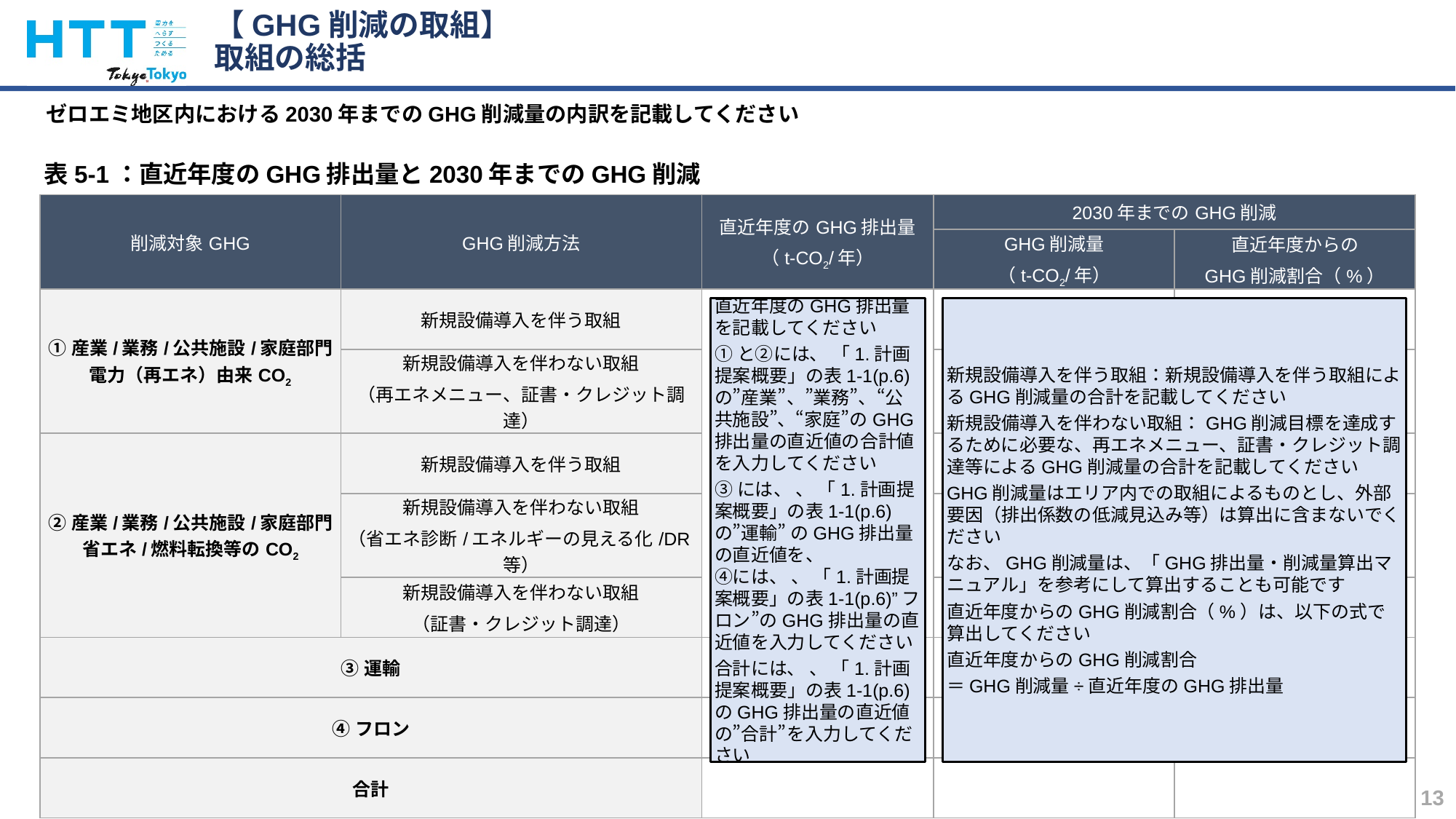

# 【GHG削減の取組】 取組の総括
ゼロエミ地区内における2030年までのGHG削減量の内訳を記載してください
表5-1：直近年度のGHG排出量と2030年までのGHG削減
| 削減対象GHG | GHG削減方法 | 直近年度のGHG排出量 （t-CO2/年） | 2030年までのGHG削減 |  |
| --- | --- | --- | --- | --- |
|  |  |  | GHG削減量 （t-CO2/年） | 直近年度からの GHG削減割合（%） |
| ①産業/業務/公共施設/家庭部門 電力（再エネ）由来CO2 | 新規設備導入を伴う取組 |  |  |  |
|  | 新規設備導入を伴わない取組 （再エネメニュー、証書・クレジット調達） |  |  |  |
| ②産業/業務/公共施設/家庭部門 省エネ/燃料転換等のCO2 | 新規設備導入を伴う取組 |  |  |  |
|  | 新規設備導入を伴わない取組 （省エネ診断/エネルギーの見える化/DR等） |  |  |  |
|  | 新規設備導入を伴わない取組 （証書・クレジット調達） |  |  |  |
| ③運輸 |  |  |  |  |
| ④フロン |  |  |  |  |
| 合計 |  |  |  |  |
直近年度のGHG排出量を記載してください
①と②には、 「1.計画提案概要」の表1-1(p.6)の”産業”、”業務”、“公共施設”、“家庭”のGHG排出量の直近値の合計値を入力してください
③には、 、 「1.計画提案概要」の表1-1(p.6)の”運輸” のGHG排出量の直近値を、
④には、 、 「1.計画提案概要」の表1-1(p.6)”フロン”のGHG排出量の直近値を入力してください
合計には、 、 「1.計画提案概要」の表1-1(p.6)のGHG排出量の直近値の”合計”を入力してください
新規設備導入を伴う取組：新規設備導入を伴う取組によるGHG削減量の合計を記載してください
新規設備導入を伴わない取組：GHG削減目標を達成するために必要な、再エネメニュー、証書・クレジット調達等によるGHG削減量の合計を記載してください
GHG削減量はエリア内での取組によるものとし、外部要因（排出係数の低減見込み等）は算出に含まないでください
なお、GHG削減量は、「GHG排出量・削減量算出マニュアル」を参考にして算出することも可能です
直近年度からのGHG削減割合（%）は、以下の式で算出してください
直近年度からのGHG削減割合
＝GHG削減量÷直近年度のGHG排出量
13